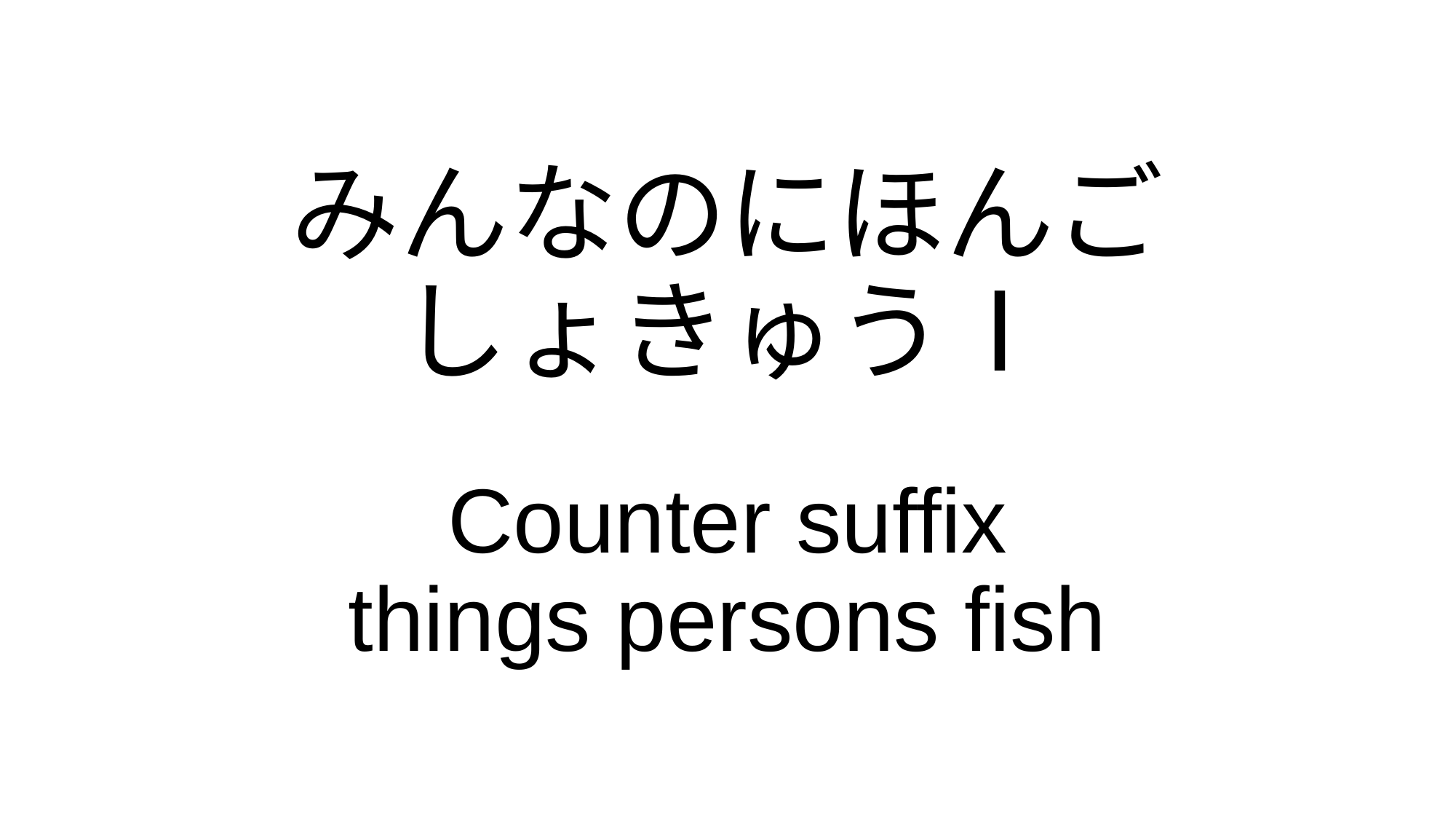

# みんなのにほんご しょきゅうⅠ
Counter suffix
things persons fish